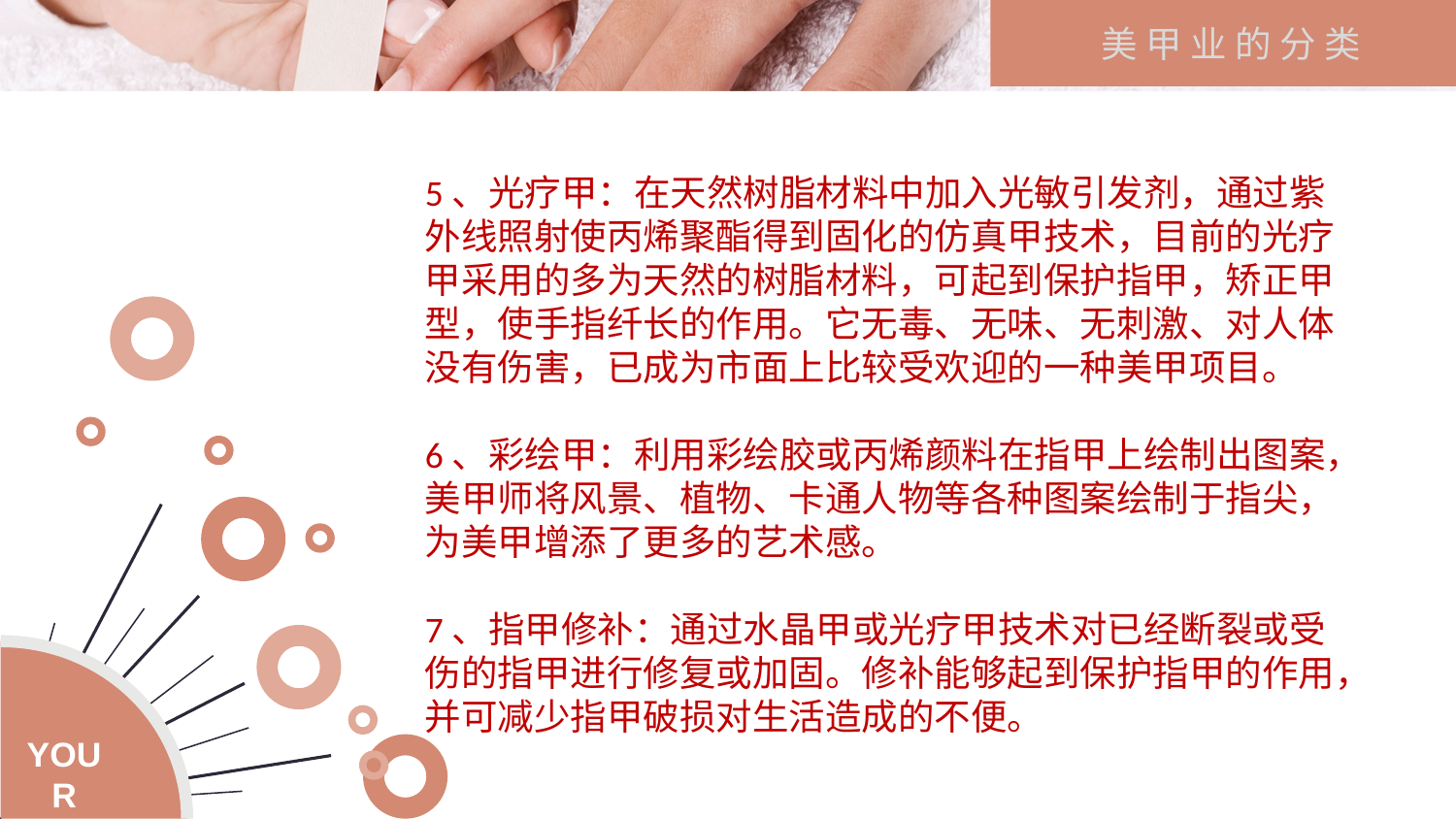

美 甲 业 的 分 类
5、光疗甲：在天然树脂材料中加入光敏引发剂，通过紫外线照射使丙烯聚酯得到固化的仿真甲技术，目前的光疗甲采用的多为天然的树脂材料，可起到保护指甲，矫正甲型，使手指纤长的作用。它无毒、无味、无刺激、对人体没有伤害，已成为市面上比较受欢迎的一种美甲项目。

6、彩绘甲：利用彩绘胶或丙烯颜料在指甲上绘制出图案，美甲师将风景、植物、卡通人物等各种图案绘制于指尖，为美甲增添了更多的艺术感。

7、指甲修补：通过水晶甲或光疗甲技术对已经断裂或受伤的指甲进行修复或加固。修补能够起到保护指甲的作用，并可减少指甲破损对生活造成的不便。

YOUR TITLE